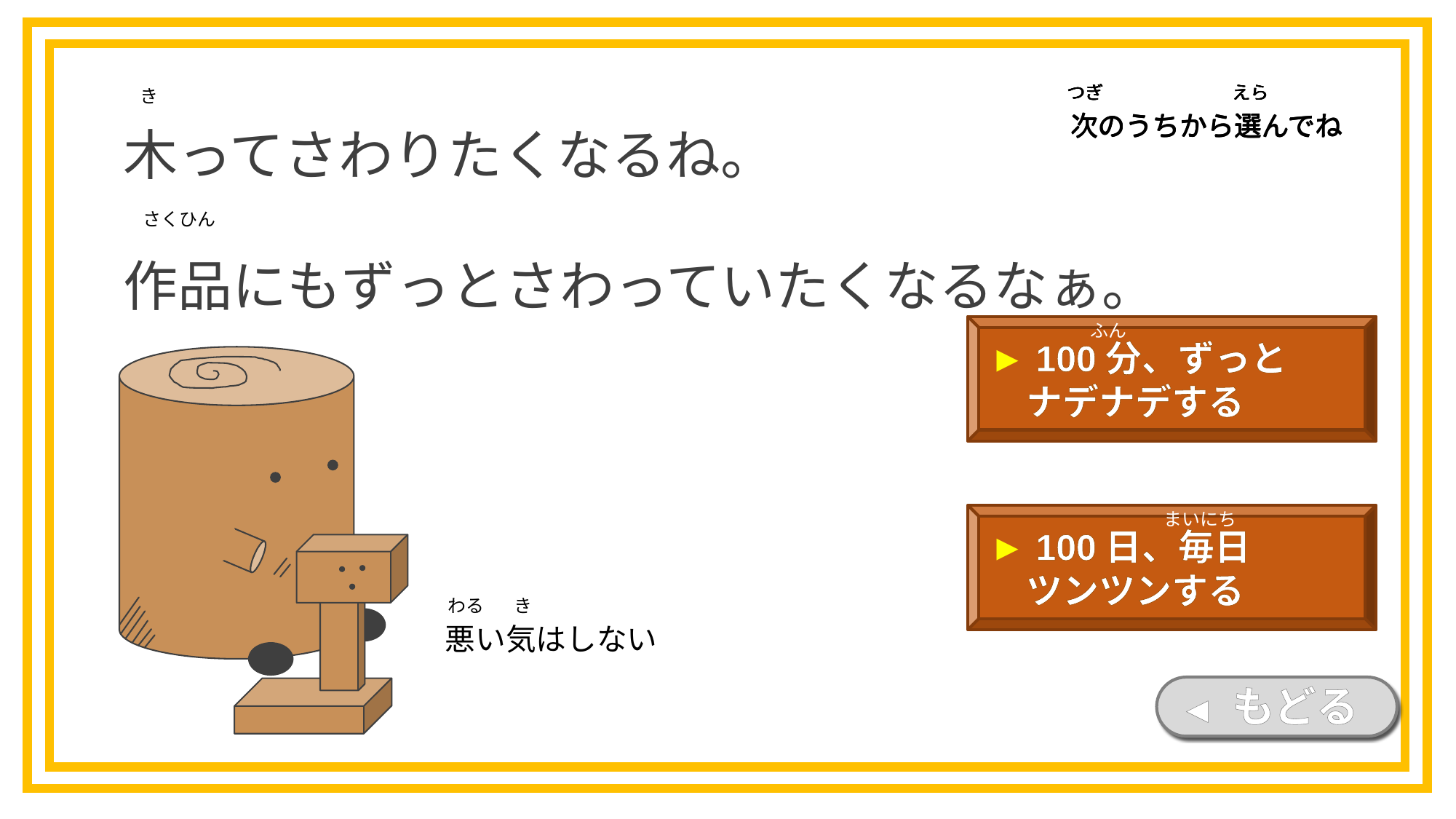

木ってさわりたくなるね。
作品にもずっとさわっていたくなるなぁ。
つぎ
えら
次のうちから選んでね
つぎ
えら
次のうちから選んでね
つぎ
えら
次のうちから選んでね
つぎ
えら
次のうちから選んでね
き
さくひん
ふん
► 100分、ずっと
　ナデナデする

まいにち
► 100日、毎日
　ツンツンする

わる
き

悪い気はしない
◄ もどる